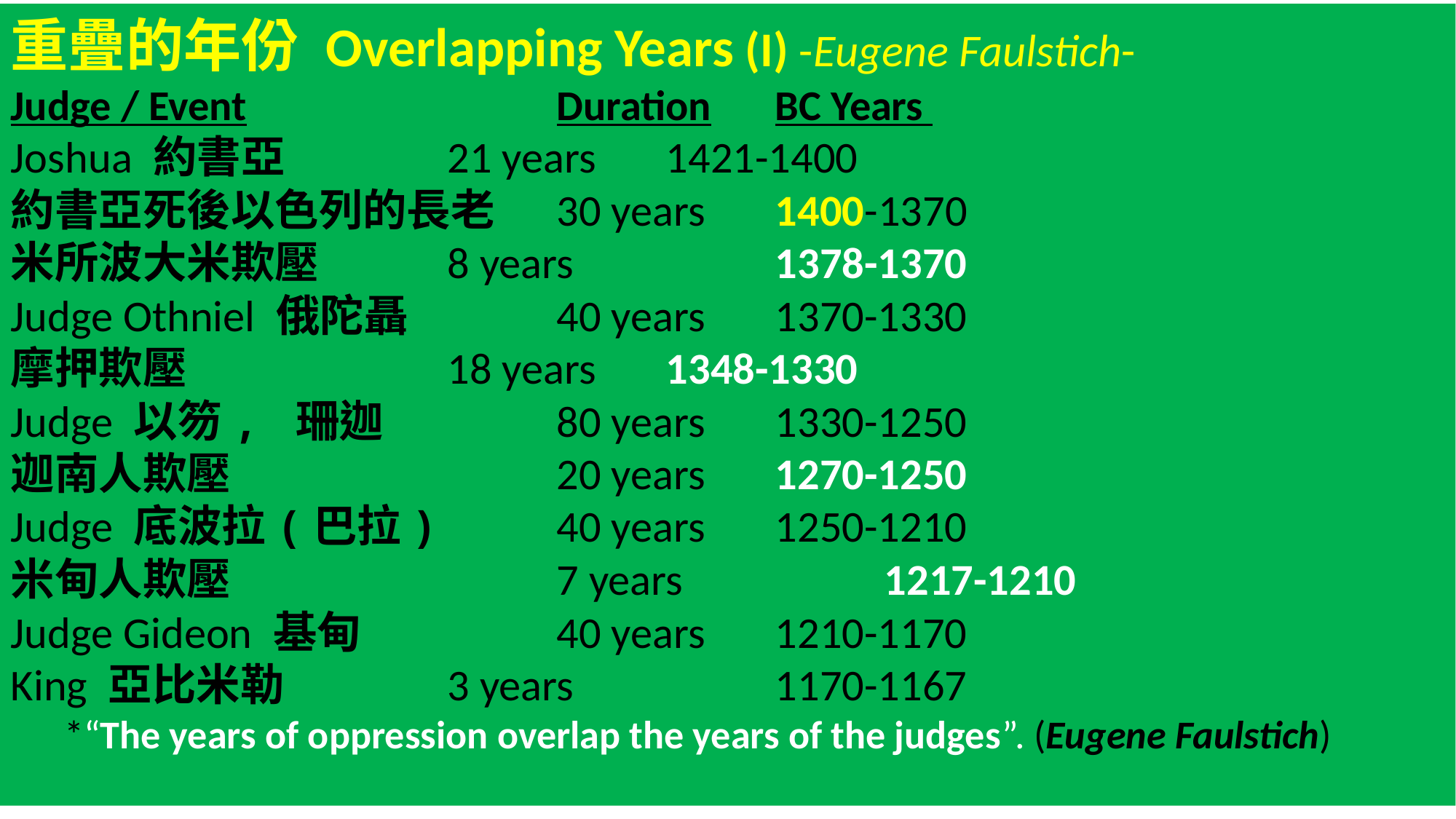

重疊的年份 Overlapping Years (I) -Eugene Faulstich-
Judge / Event			Duration	BC Years
Joshua 約書亞		21 years	1421-1400
約書亞死後以色列的長老	30 years	1400-1370
米所波大米欺壓	 	8 years		1378-1370
Judge Othniel 俄陀聶		40 years	1370-1330
摩押欺壓			18 years	1348-1330
Judge 以笏, 珊迦		80 years	1330-1250
迦南人欺壓			20 years	1270-1250
Judge 底波拉(巴拉)		40 years	1250-1210
米甸人欺壓	 		7 years		1217-1210
Judge Gideon 基甸		40 years	1210-1170
King 亞比米勒	 	3 years		1170-1167
      *“The years of oppression overlap the years of the judges”. (Eugene Faulstich)